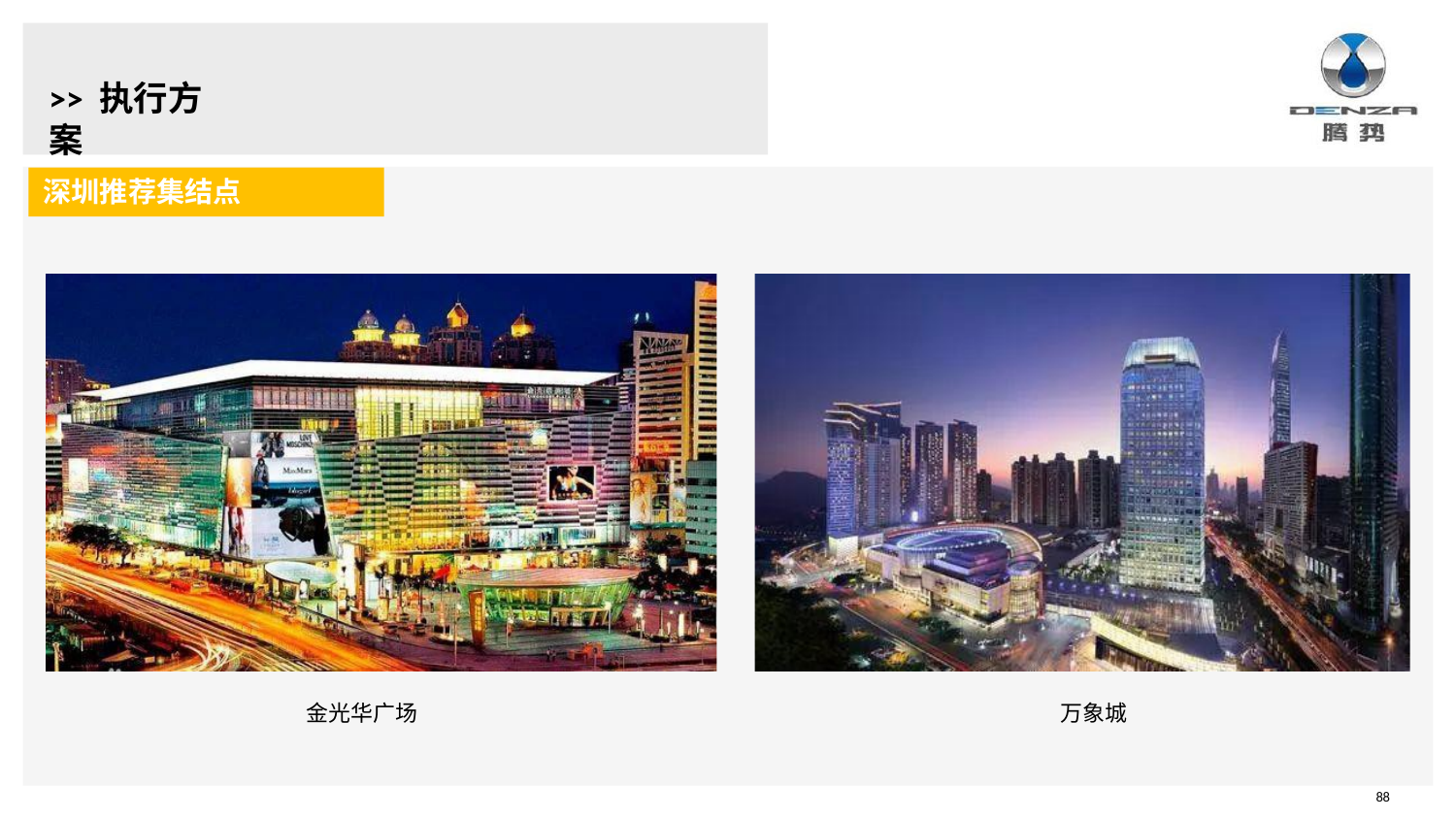

# >> 执行方案

深圳推荐集结点

金光华广场
万象城
88